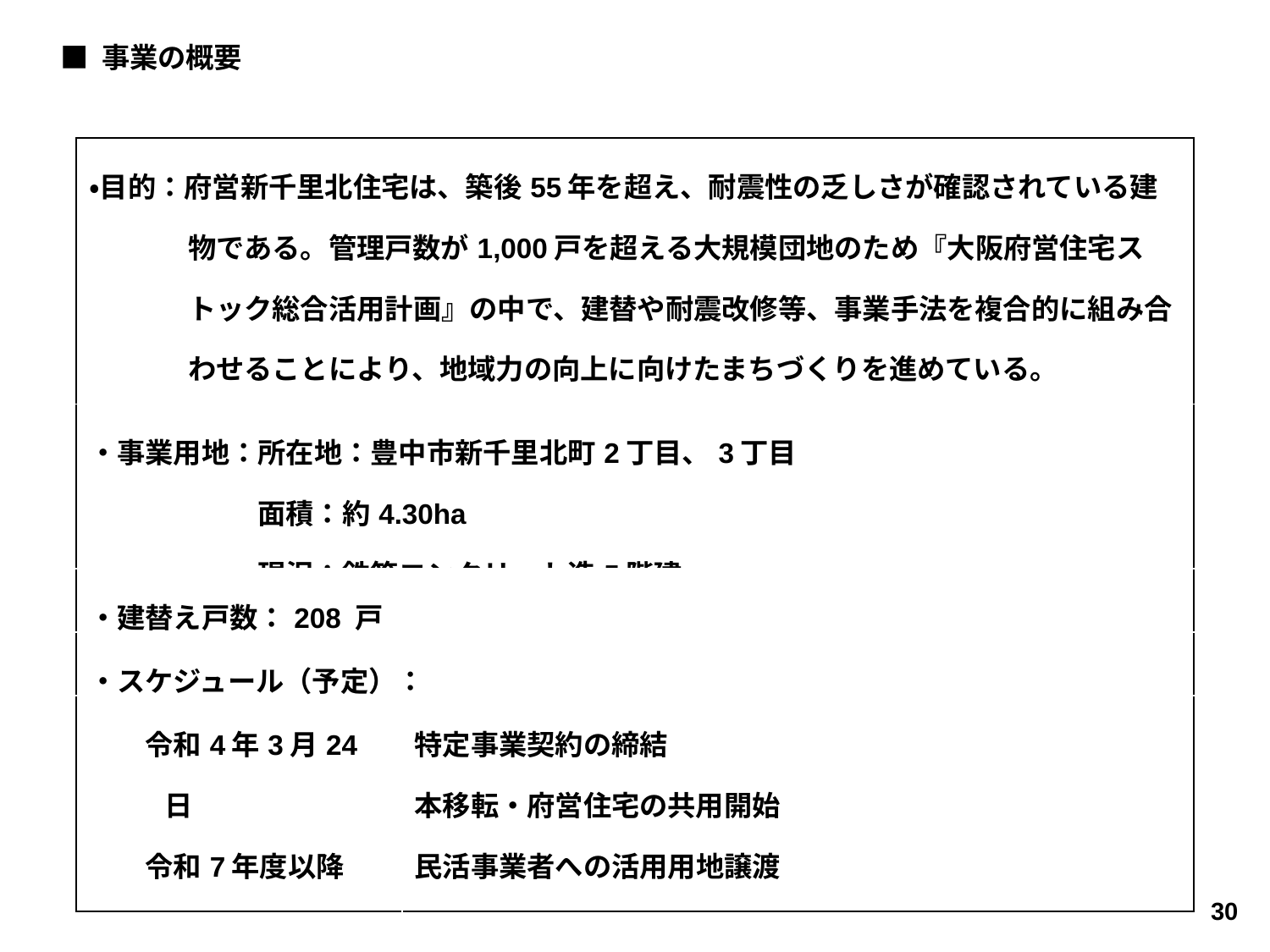

■ 事業の概要
| ・目的：府営新千里北住宅は、築後55年を超え、耐震性の乏しさが確認されている建物である。管理戸数が1,000戸を超える大規模団地のため『大阪府営住宅ストック総合活用計画』の中で、建替や耐震改修等、事業手法を複合的に組み合わせることにより、地域力の向上に向けたまちづくりを進めている。 |  |
| --- | --- |
| ・事業用地：所在地：豊中市新千里北町2丁目、3丁目 　　　　　　面積：約4.30ha 　　　　　　現況：鉄筋コンクリート造5階建 |  |
| ・建替え戸数：208 戸 |  |
| ・スケジュール（予定）： |  |
| 令和4年3月24日　　 　　令和7年度以降 | 特定事業契約の締結 本移転・府営住宅の共用開始 民活事業者への活用用地譲渡 |
30